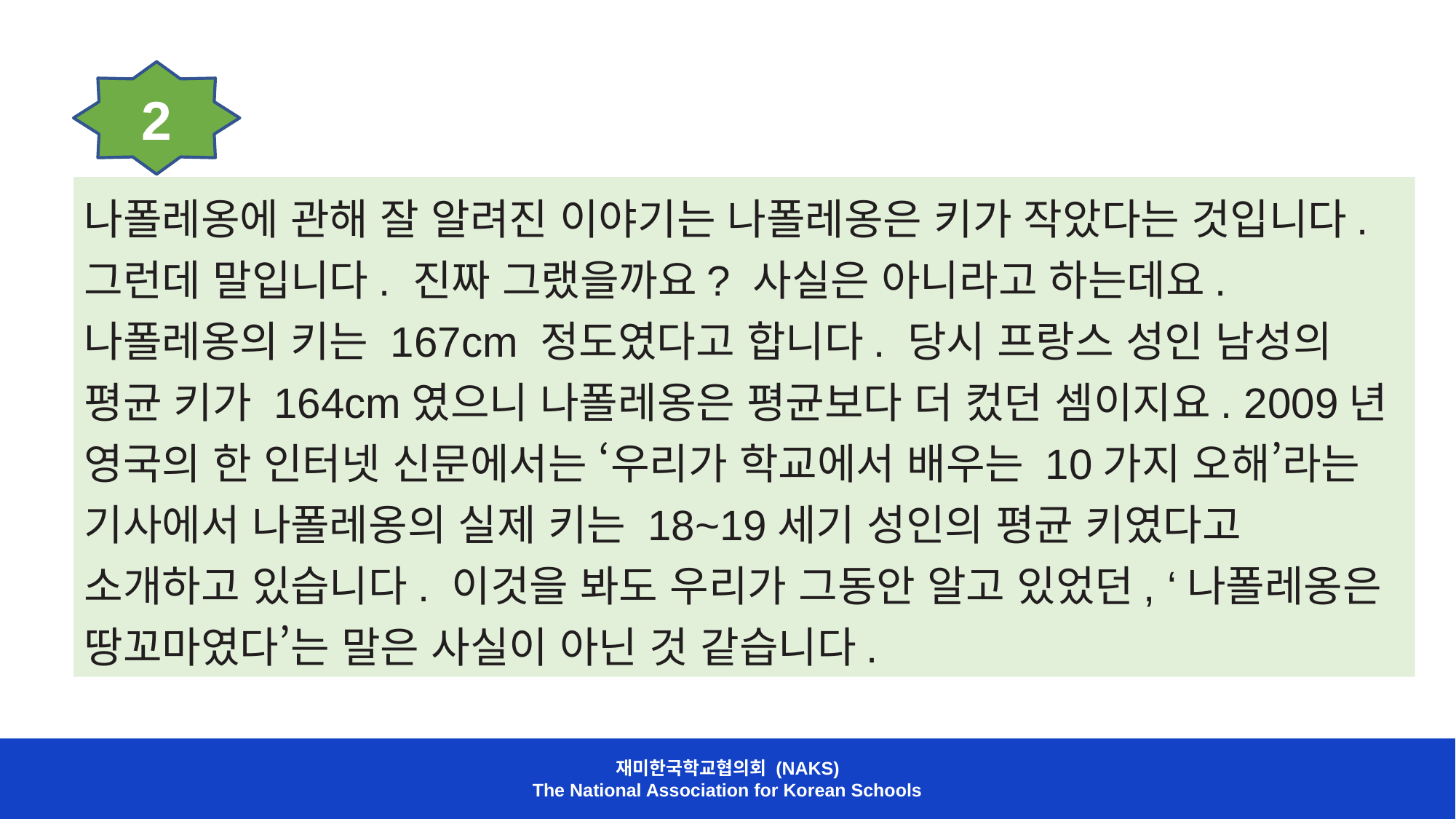

2
나폴레옹에 관해 잘 알려진 이야기는 나폴레옹은 키가 작았다는 것입니다. 그런데 말입니다. 진짜 그랬을까요? 사실은 아니라고 하는데요. 나폴레옹의 키는 167cm 정도였다고 합니다. 당시 프랑스 성인 남성의 평균 키가 164cm였으니 나폴레옹은 평균보다 더 컸던 셈이지요. 2009년 영국의 한 인터넷 신문에서는 ‘우리가 학교에서 배우는 10가지 오해’라는 기사에서 나폴레옹의 실제 키는 18~19세기 성인의 평균 키였다고 소개하고 있습니다. 이것을 봐도 우리가 그동안 알고 있었던, ‘나폴레옹은 땅꼬마였다’는 말은 사실이 아닌 것 같습니다.
재미한국학교협의회 (NAKS)
The National Association for Korean Schools